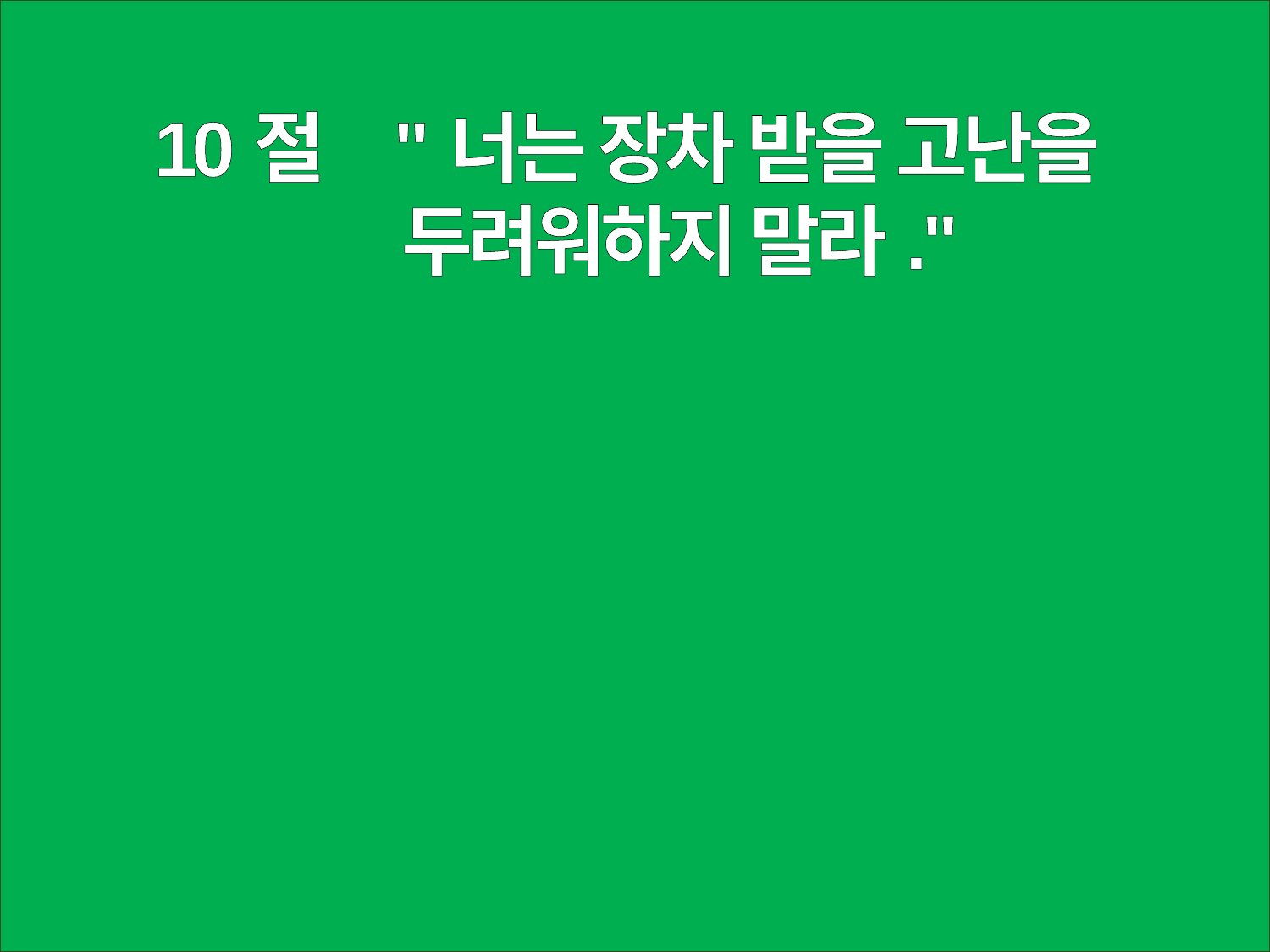

10절   "너는 장차 받을 고난을
    두려워하지 말라."